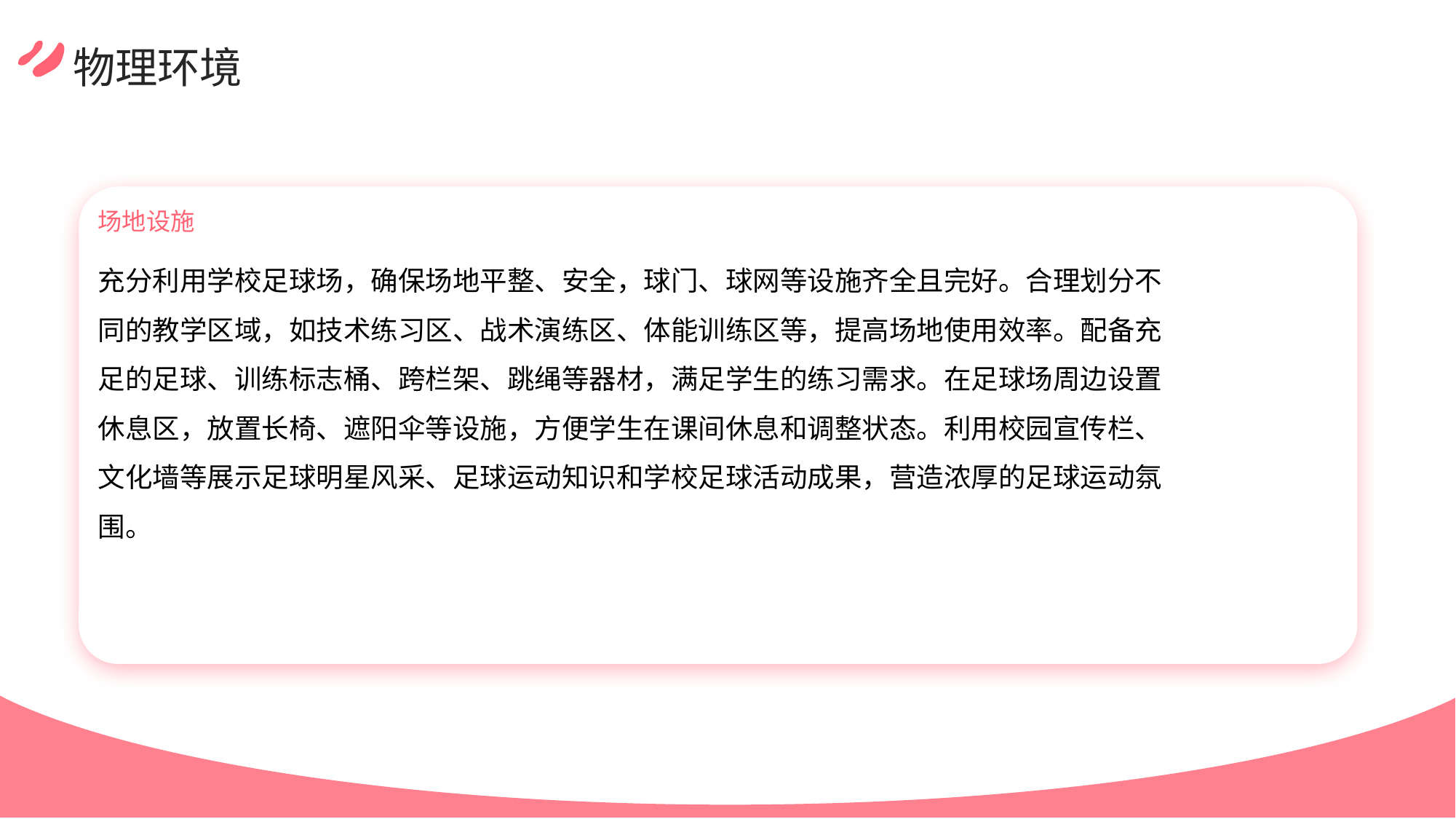

物理环境

场地设施
充分利用学校足球场，确保场地平整、安全，球门、球网等设施齐全且完好。合理划分不同的教学区域，如技术练习区、战术演练区、体能训练区等，提高场地使用效率。配备充足的足球、训练标志桶、跨栏架、跳绳等器材，满足学生的练习需求。在足球场周边设置休息区，放置长椅、遮阳伞等设施，方便学生在课间休息和调整状态。利用校园宣传栏、文化墙等展示足球明星风采、足球运动知识和学校足球活动成果，营造浓厚的足球运动氛围。